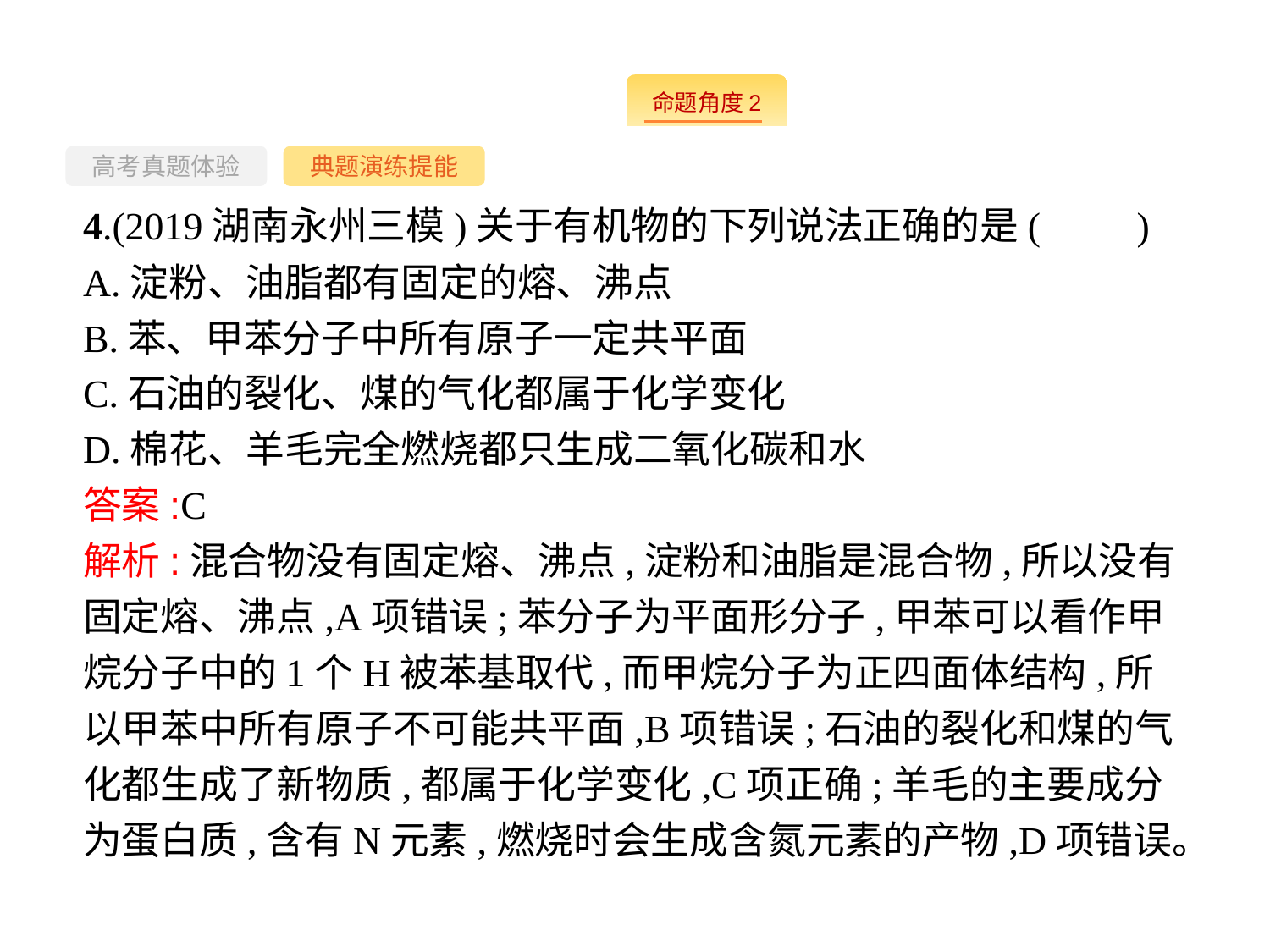

-33-
高考真题体验
典题演练提能
4.(2019湖南永州三模)关于有机物的下列说法正确的是(　　)
A.淀粉、油脂都有固定的熔、沸点
B.苯、甲苯分子中所有原子一定共平面
C.石油的裂化、煤的气化都属于化学变化
D.棉花、羊毛完全燃烧都只生成二氧化碳和水
答案:C
解析:混合物没有固定熔、沸点,淀粉和油脂是混合物,所以没有固定熔、沸点,A项错误;苯分子为平面形分子,甲苯可以看作甲烷分子中的1个H被苯基取代,而甲烷分子为正四面体结构,所以甲苯中所有原子不可能共平面,B项错误;石油的裂化和煤的气化都生成了新物质,都属于化学变化,C项正确;羊毛的主要成分为蛋白质,含有N元素,燃烧时会生成含氮元素的产物,D项错误。